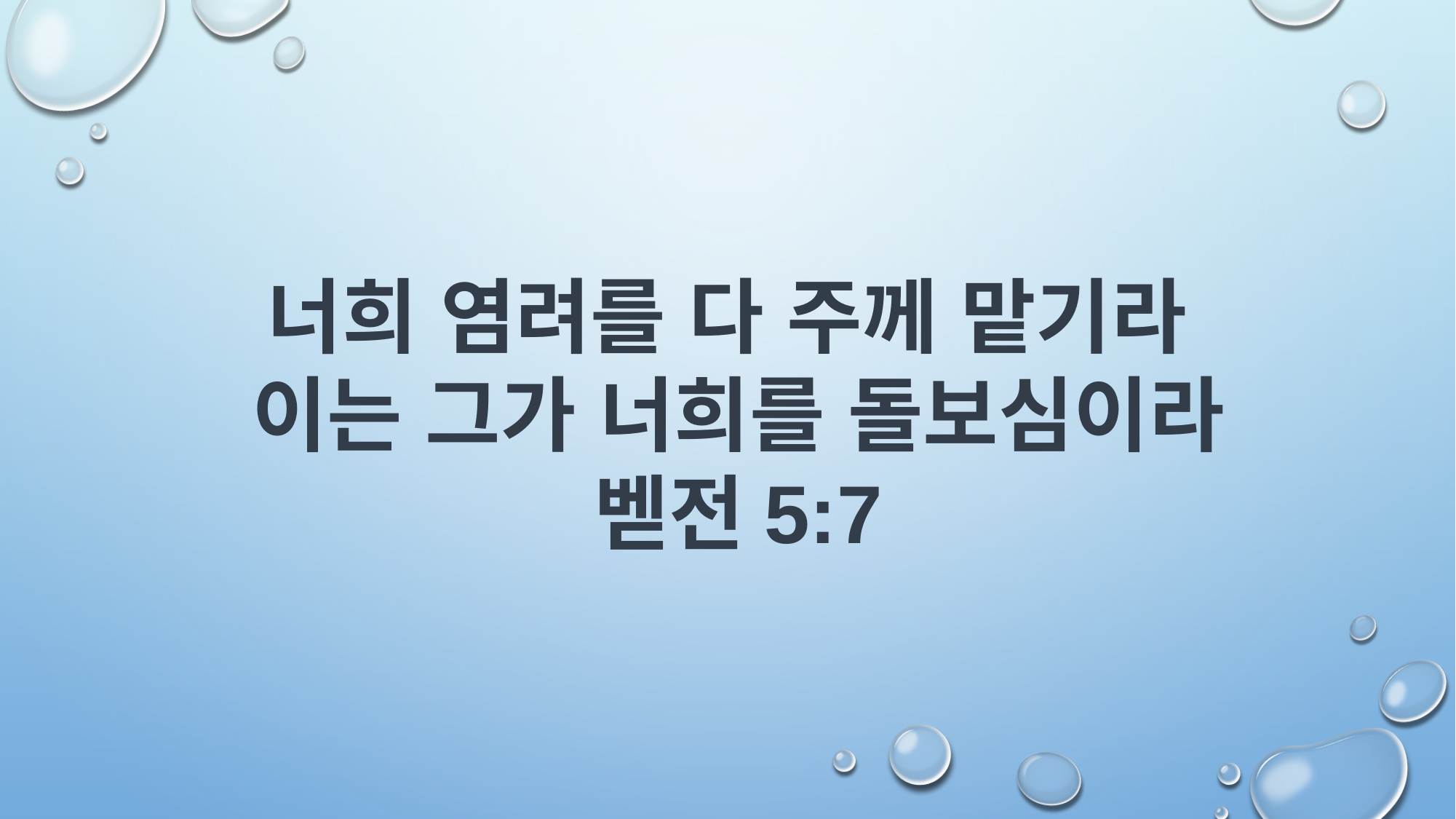

너희 염려를 다 주께 맡기라
이는 그가 너희를 돌보심이라
벧전5:7